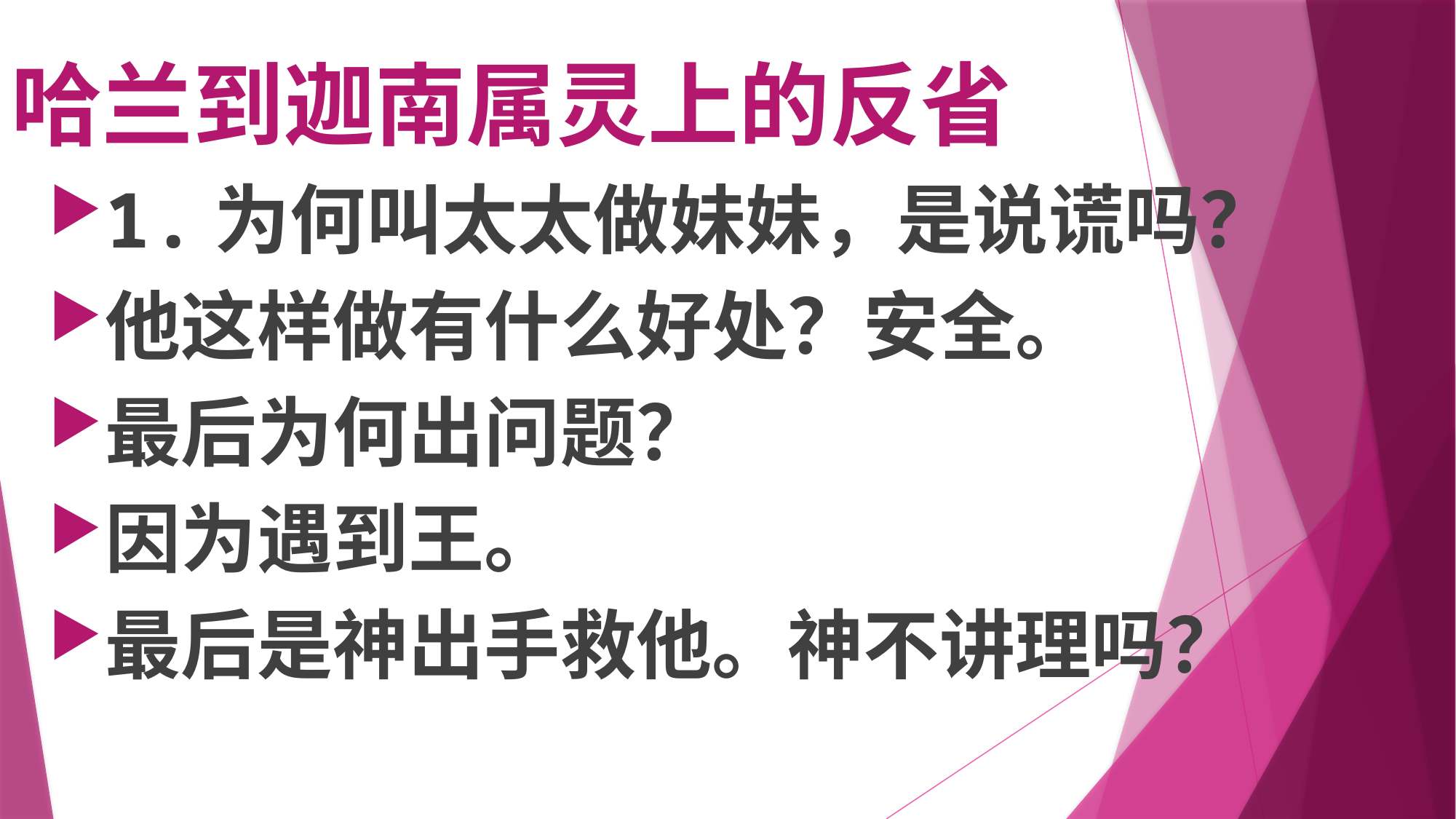

# 哈兰到迦南属灵上的反省
1.为何叫太太做妹妹，是说谎吗？
他这样做有什么好处？安全。
最后为何出问题？
因为遇到王。
最后是神出手救他。神不讲理吗？